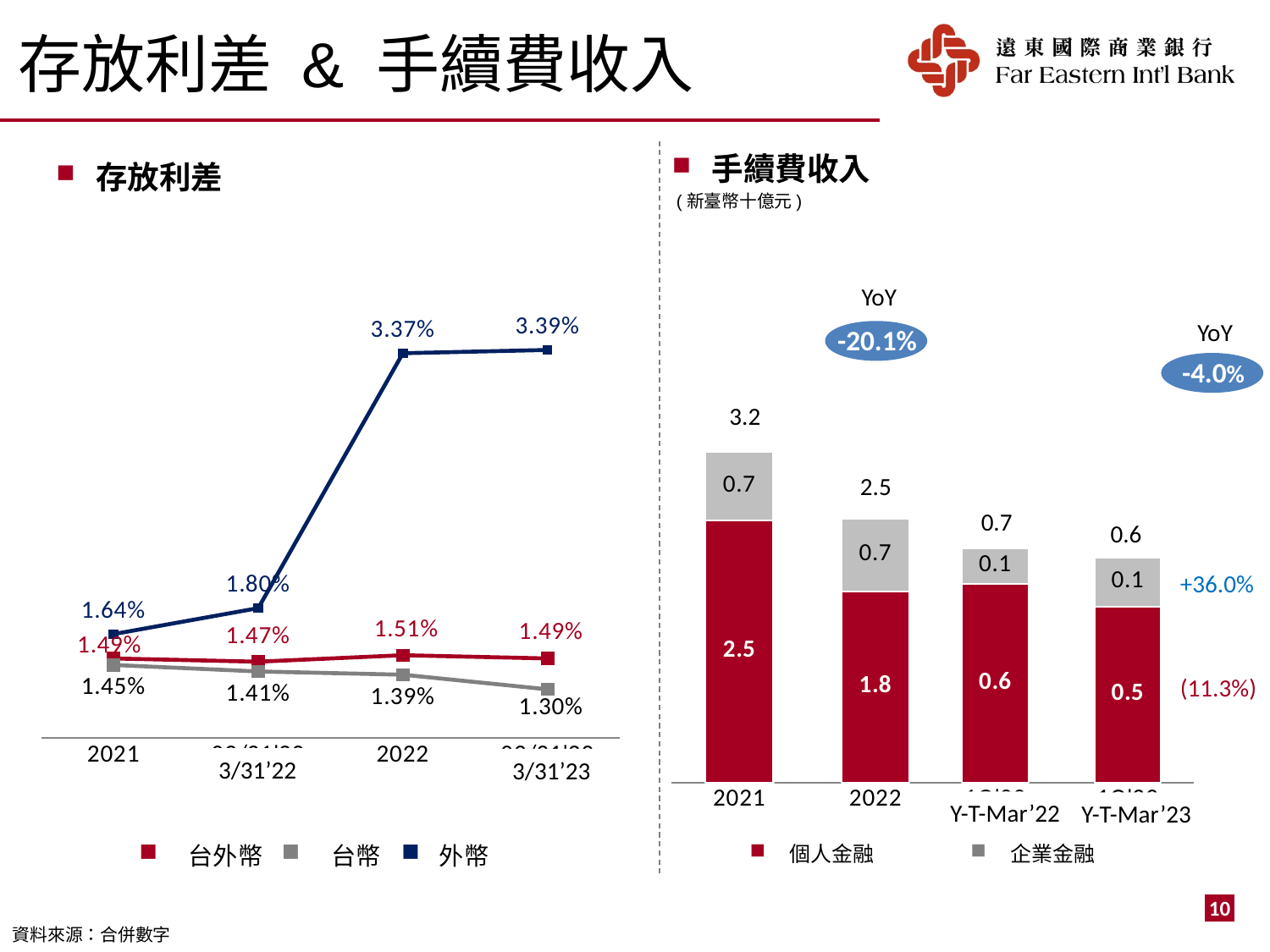

存放利差 & 手續費收入
手續費收入
存放利差
(新臺幣十億元)

### Chart

| Category |  |  |  |
|---|---|---|---|
| 2021 | 0.0149 | 0.0145 | 0.0164 |
| 03/31'22 | 0.0147 | 0.0141 | 0.018 |
| 2022 | 0.0151 | 0.0139 | 0.0337 |
| 03/31'23 | 0.0149 | 0.013 | 0.0339 |
YoY
YoY
-20.1%

-4.0%

3.2

### Chart

| Category |  |  |  |
|---|---|---|---|
| 2021 | 2.5029760000000003 | 0.654377 | None |
| 2022 | 1.824659 | 0.697301 | None |
2.5
0.7

### Chart

| Category |  |  |  |
|---|---|---|---|
| 1Q'22 | 0.563867 | 0.102818 | None |
| 1Q'23 | 0.500084 | 0.139877 | None |
0.6
+36.0%
(11.3%)
3/31’22
3/31’23
Y-T-Mar’22
Y-T-Mar’23
 台外幣
 台幣
外幣
個人金融
企業金融
資料來源：合併數字